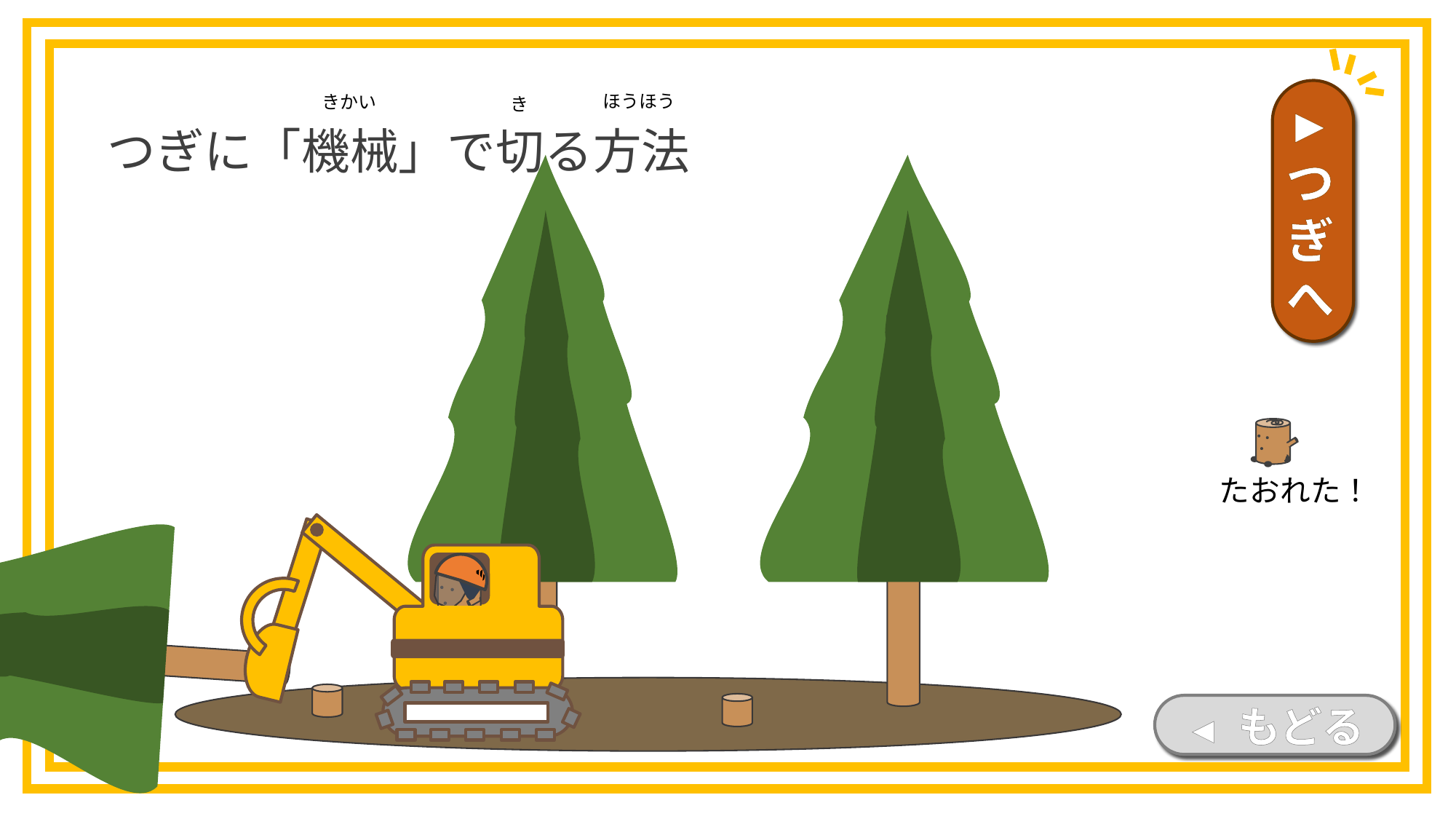

►つぎへ
ほうほう
きかい
つぎに「機械」で切る方法
き

たおれた！

◄ もどる